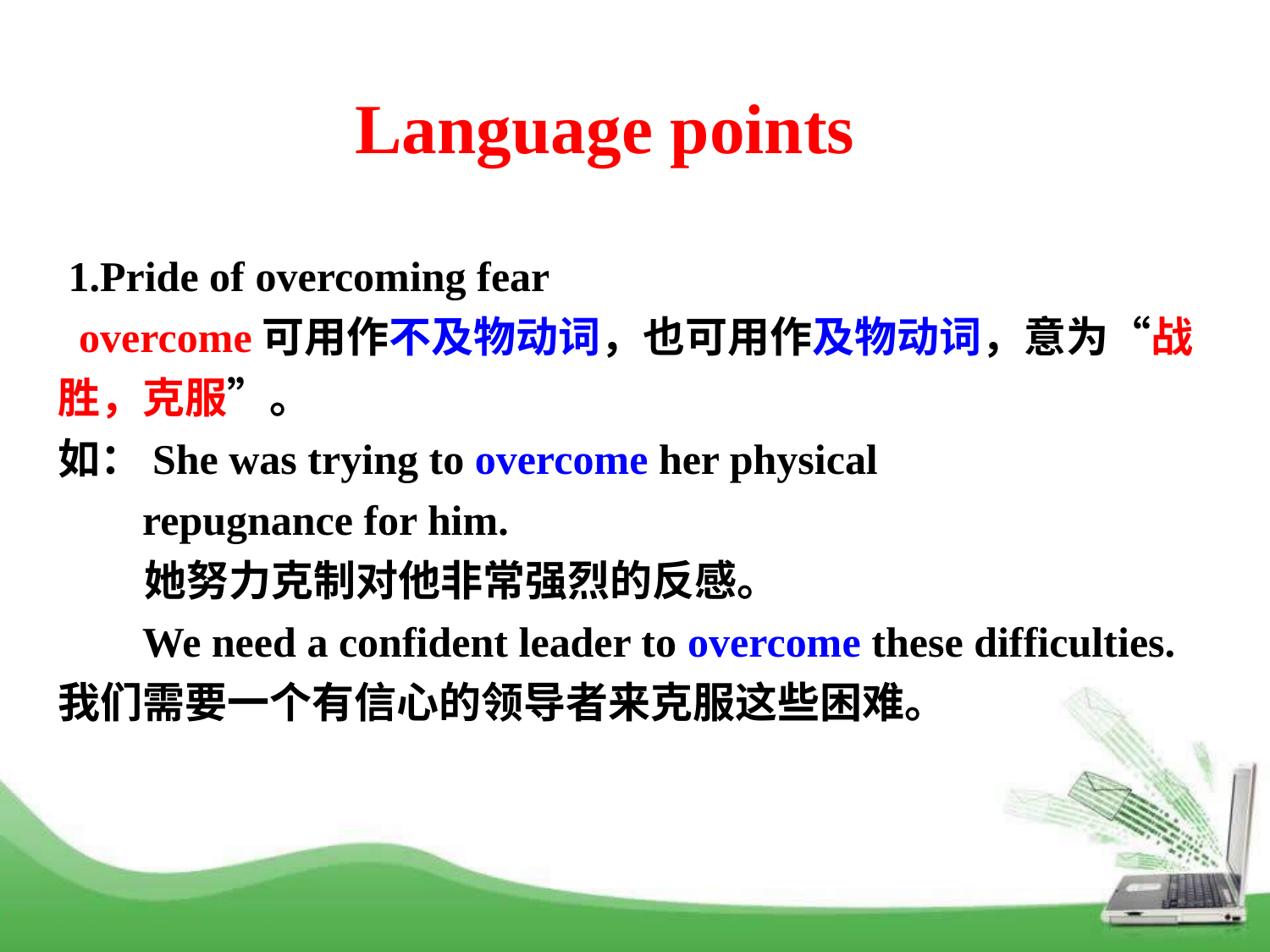

Language points
 1.Pride of overcoming fear
  overcome可用作不及物动词，也可用作及物动词，意为“战胜，克服”。
如：She was trying to overcome her physical
        repugnance for him.
        她努力克制对他非常强烈的反感。
        We need a confident leader to overcome these difficulties.
我们需要一个有信心的领导者来克服这些困难。